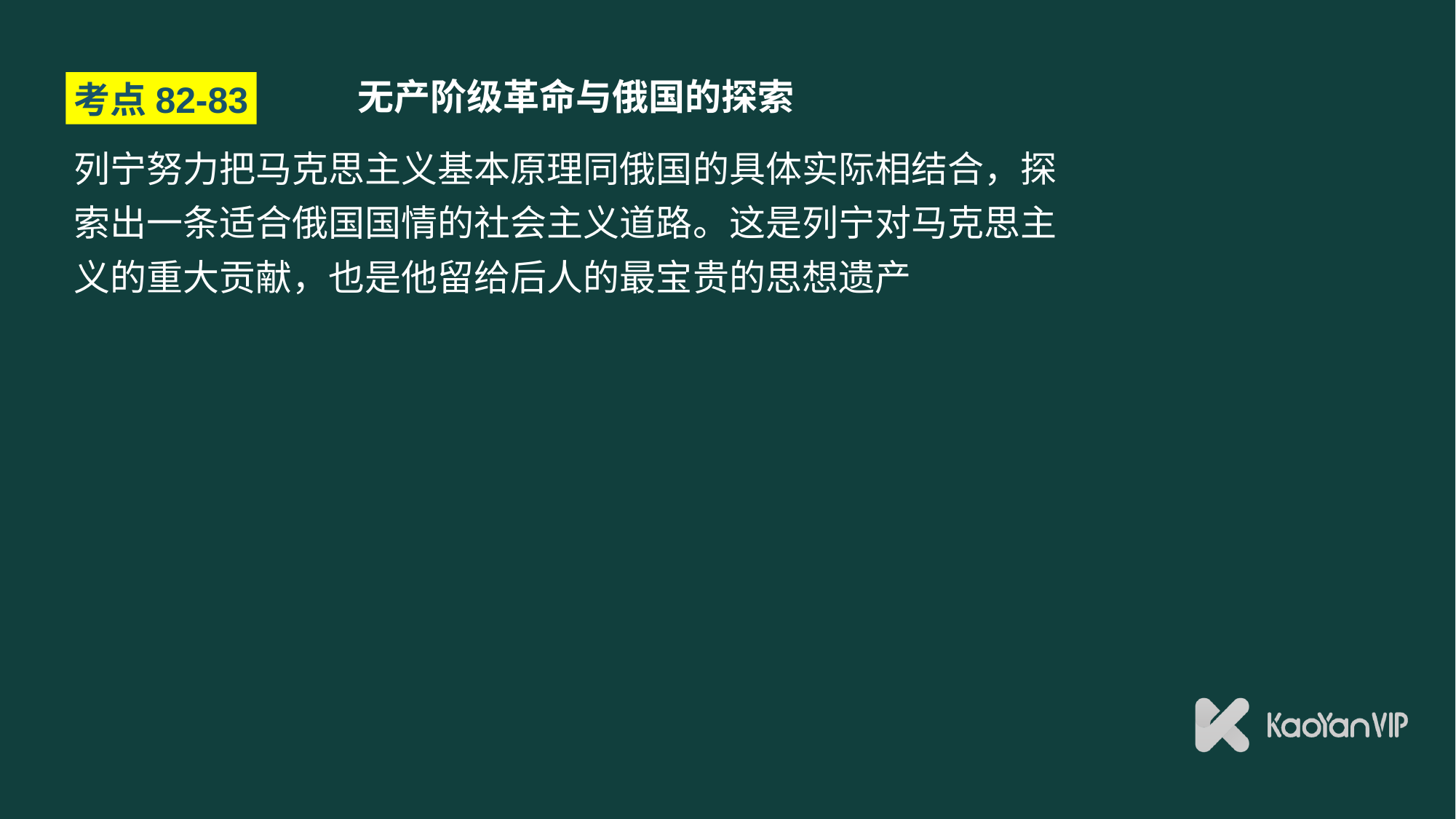

# 无产阶级革命与俄国的探索
考点82-83
列宁努力把马克思主义基本原理同俄国的具体实际相结合，探索出一条适合俄国国情的社会主义道路。这是列宁对马克思主义的重大贡献，也是他留给后人的最宝贵的思想遗产